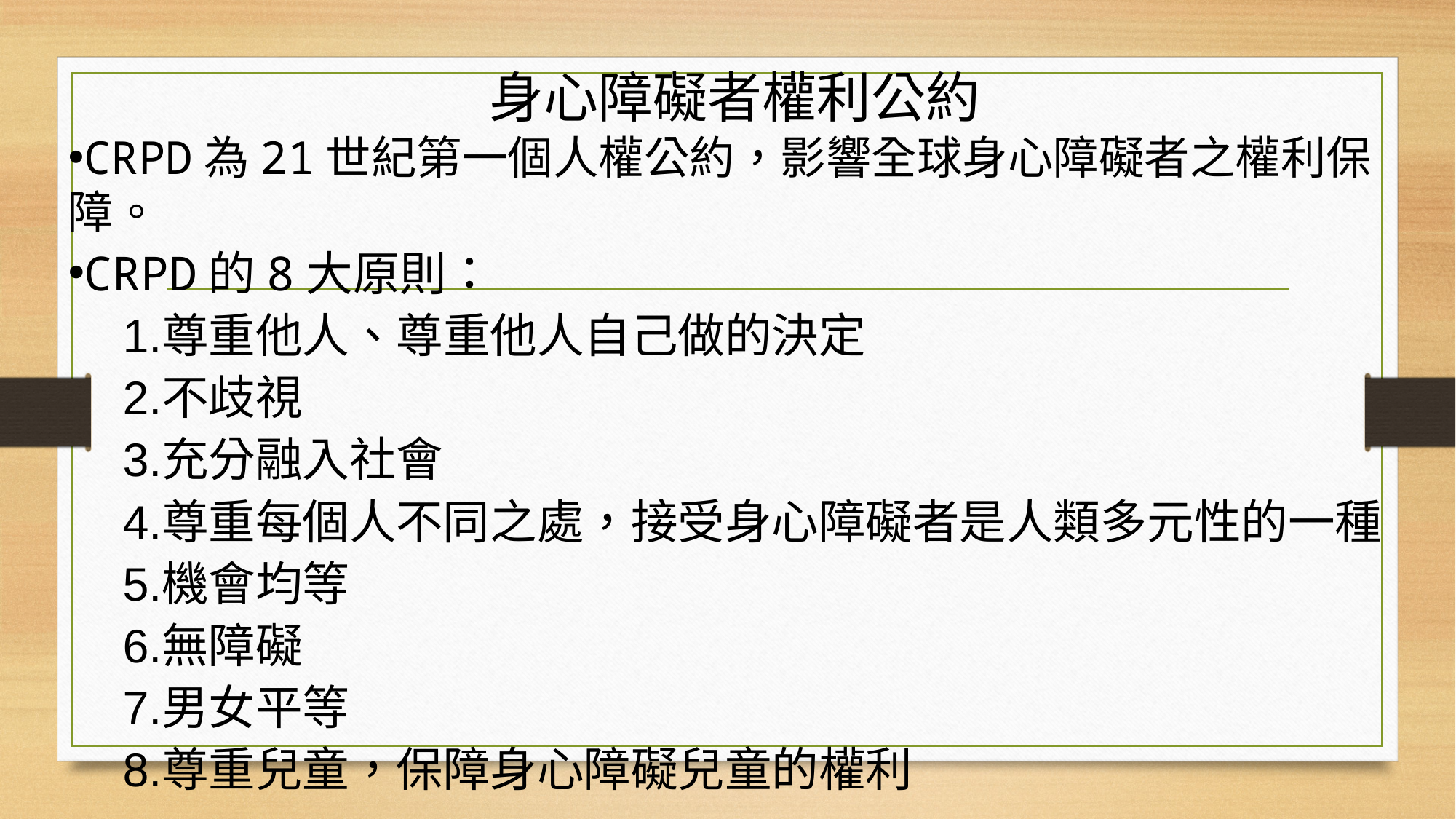

身心障礙者權利公約
CRPD為21世紀第一個人權公約，影響全球身心障礙者之權利保障。
CRPD的8大原則：
尊重他人、尊重他人自己做的決定
不歧視
充分融入社會
尊重每個人不同之處，接受身心障礙者是人類多元性的一種
機會均等
無障礙
男女平等
尊重兒童，保障身心障礙兒童的權利